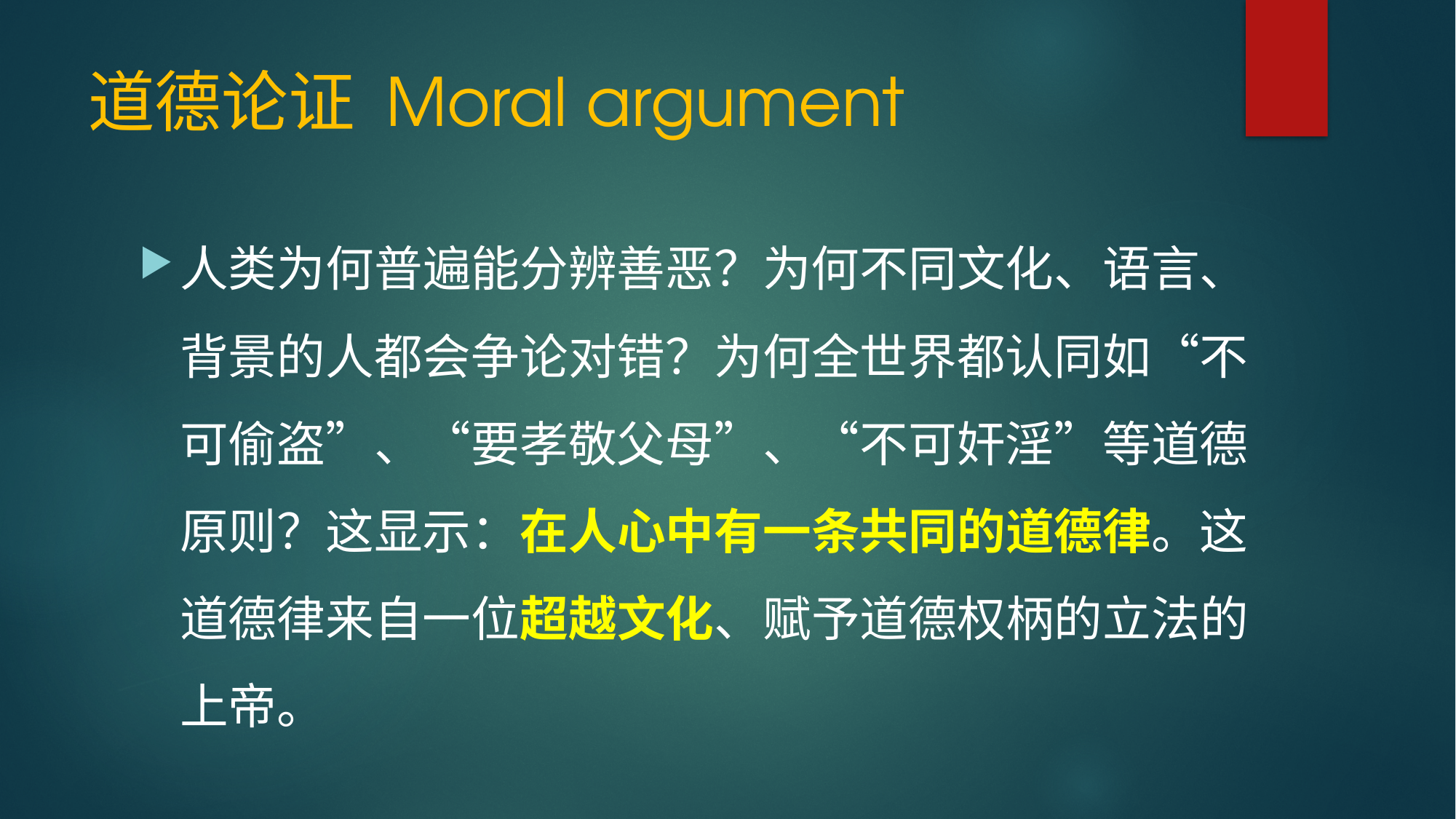

# 道德论证 Moral argument
人类为何普遍能分辨善恶？为何不同文化、语言、背景的人都会争论对错？为何全世界都认同如“不可偷盗”、“要孝敬父母”、“不可奸淫”等道德原则？这显示：在人心中有一条共同的道德律。这道德律来自一位超越文化、赋予道德权柄的立法的上帝。